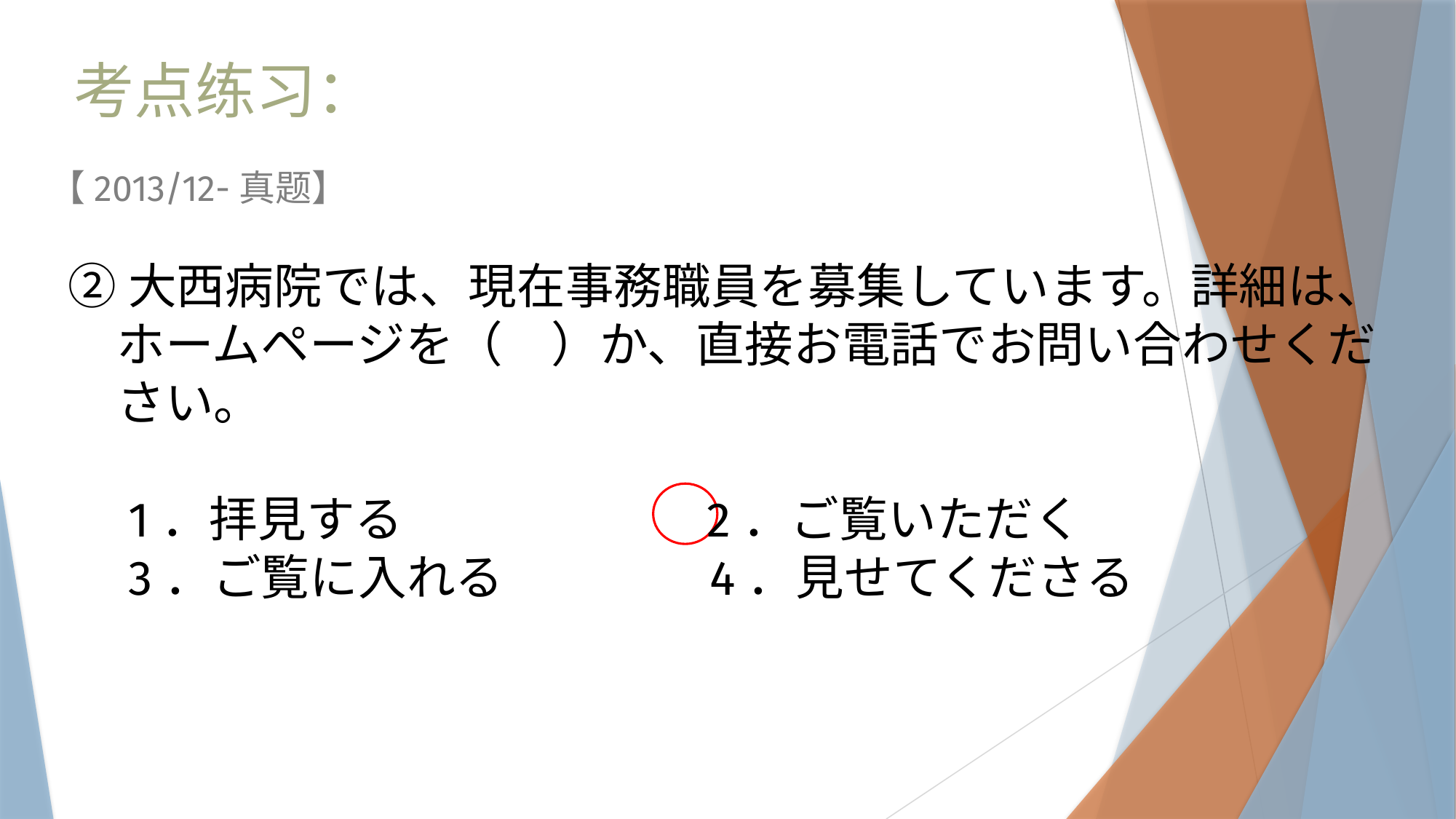

考点练习：
【2013/12-真题】
②大西病院では、現在事務職員を募集しています。詳細は、
　ホームページを（　）か、直接お電話でお問い合わせくだ
　さい。

　1．拝見する　　　　　　2．ご覧いただく
　3．ご覧に入れる　　　　4．見せてくださる